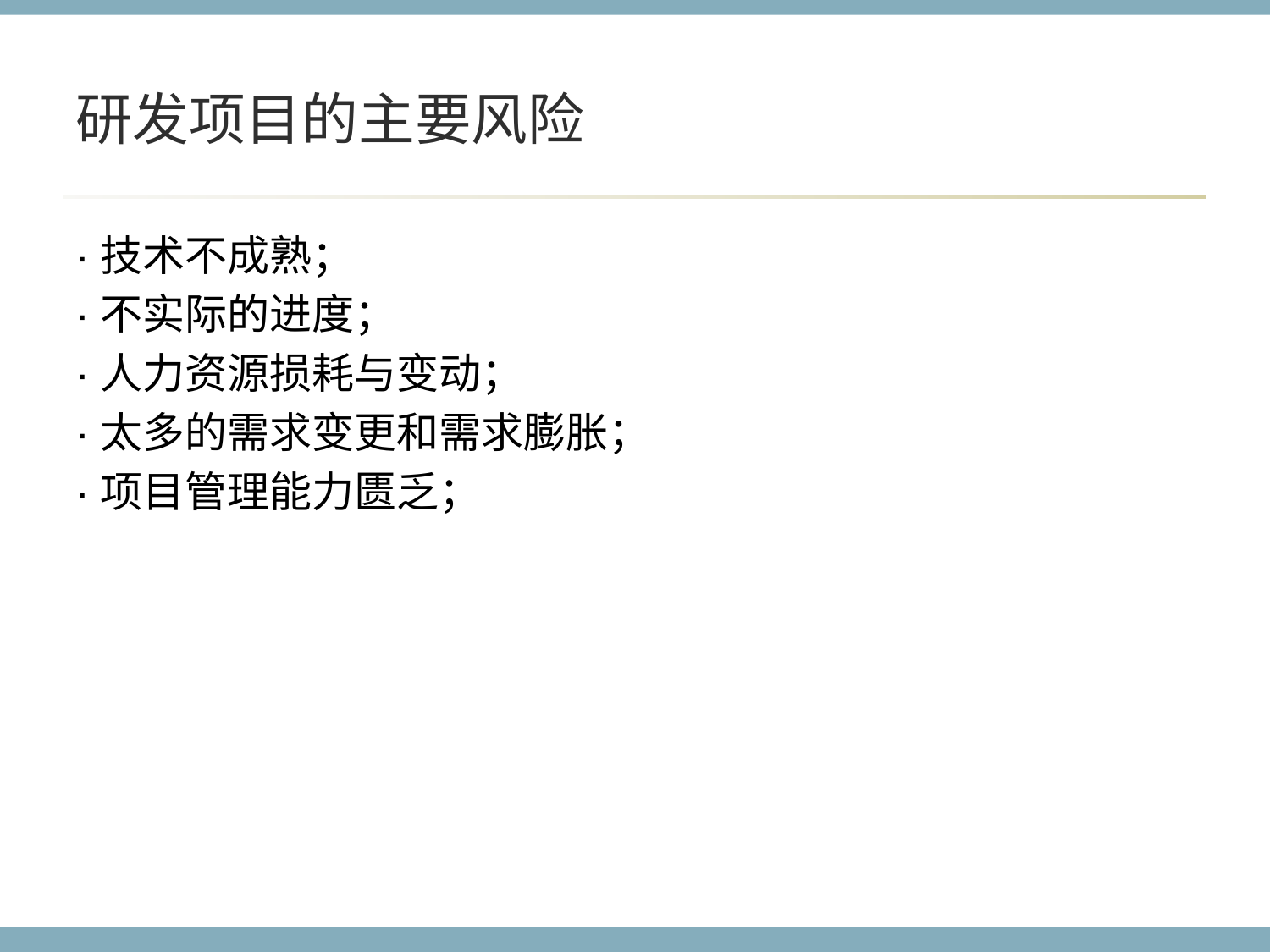

# 研发项目的主要风险
·技术不成熟；
·不实际的进度；
·人力资源损耗与变动；
·太多的需求变更和需求膨胀；
·项目管理能力匮乏；